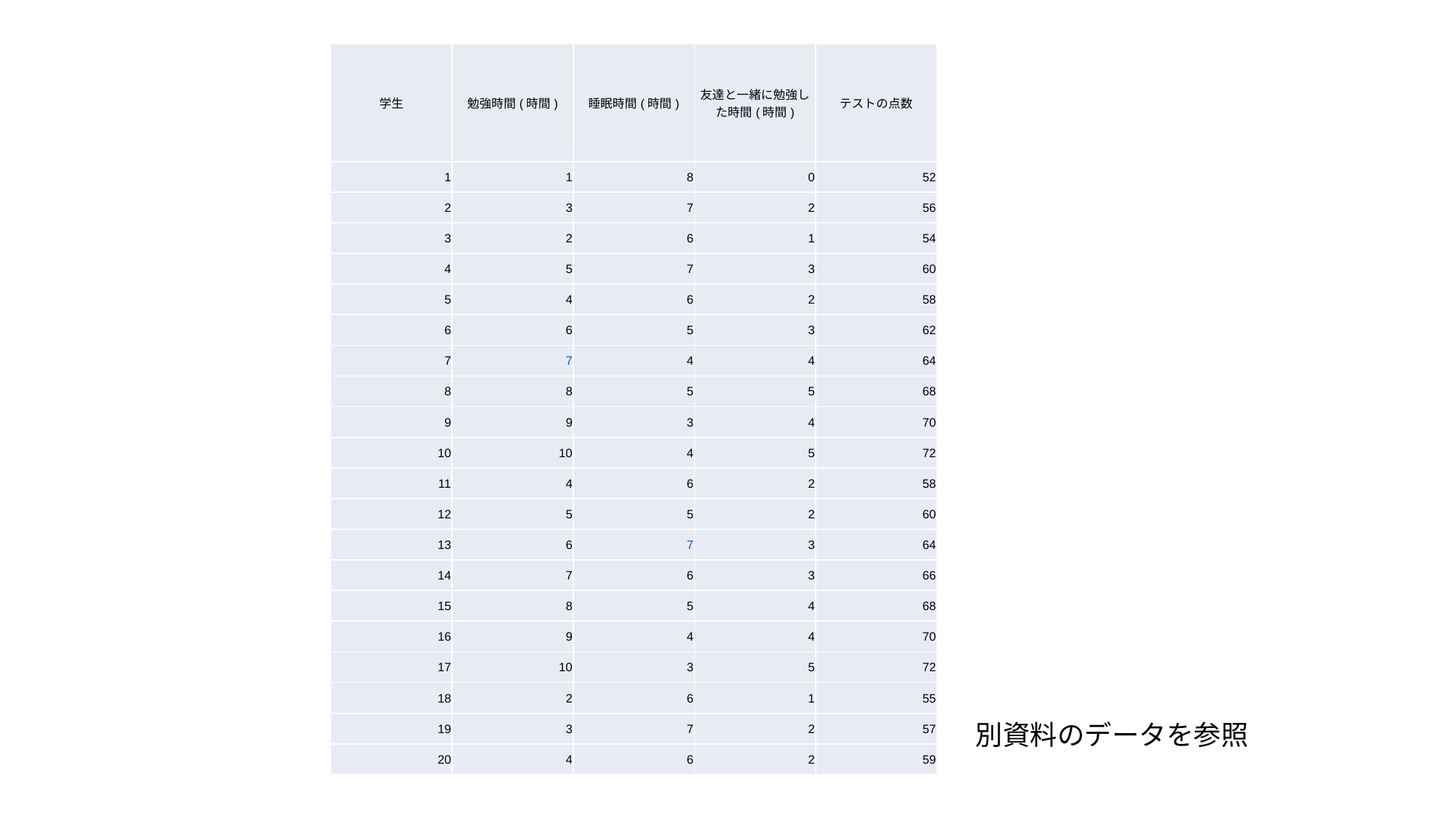

| 学生 | 勉強時間(時間) | 睡眠時間(時間) | 友達と一緒に勉強した時間(時間) | テストの点数 |
| --- | --- | --- | --- | --- |
| 1 | 1 | 8 | 0 | 52 |
| 2 | 3 | 7 | 2 | 56 |
| 3 | 2 | 6 | 1 | 54 |
| 4 | 5 | 7 | 3 | 60 |
| 5 | 4 | 6 | 2 | 58 |
| 6 | 6 | 5 | 3 | 62 |
| 7 | 7 | 4 | 4 | 64 |
| 8 | 8 | 5 | 5 | 68 |
| 9 | 9 | 3 | 4 | 70 |
| 10 | 10 | 4 | 5 | 72 |
| 11 | 4 | 6 | 2 | 58 |
| 12 | 5 | 5 | 2 | 60 |
| 13 | 6 | 7 | 3 | 64 |
| 14 | 7 | 6 | 3 | 66 |
| 15 | 8 | 5 | 4 | 68 |
| 16 | 9 | 4 | 4 | 70 |
| 17 | 10 | 3 | 5 | 72 |
| 18 | 2 | 6 | 1 | 55 |
| 19 | 3 | 7 | 2 | 57 |
| 20 | 4 | 6 | 2 | 59 |
別資料のデータを参照